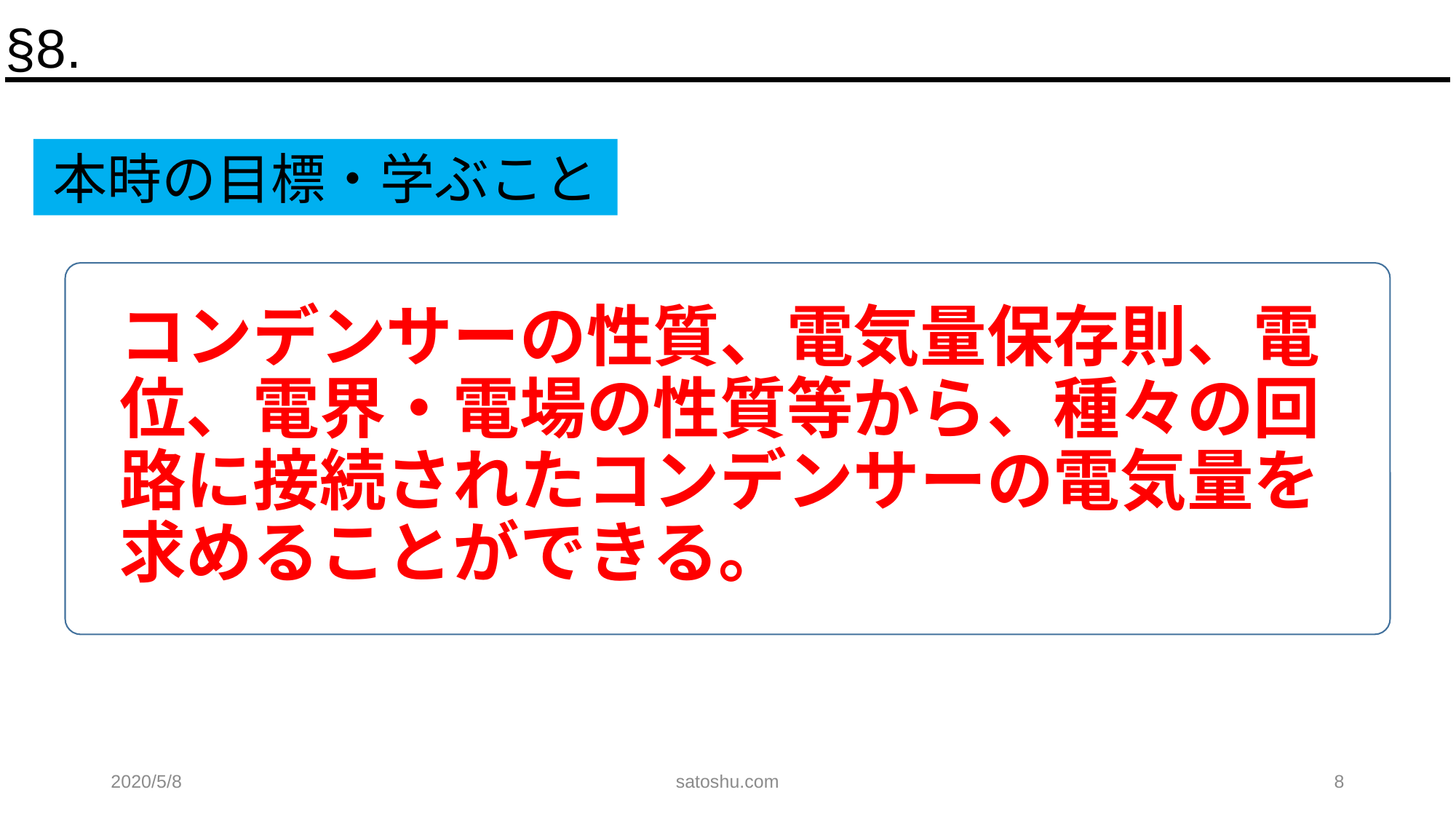

§8.
本時の目標・学ぶこと

コンデンサーの性質、電気量保存則、電位、電界・電場の性質等から、種々の回路に接続されたコンデンサーの電気量を求めることができる。
2020/5/8
satoshu.com
8